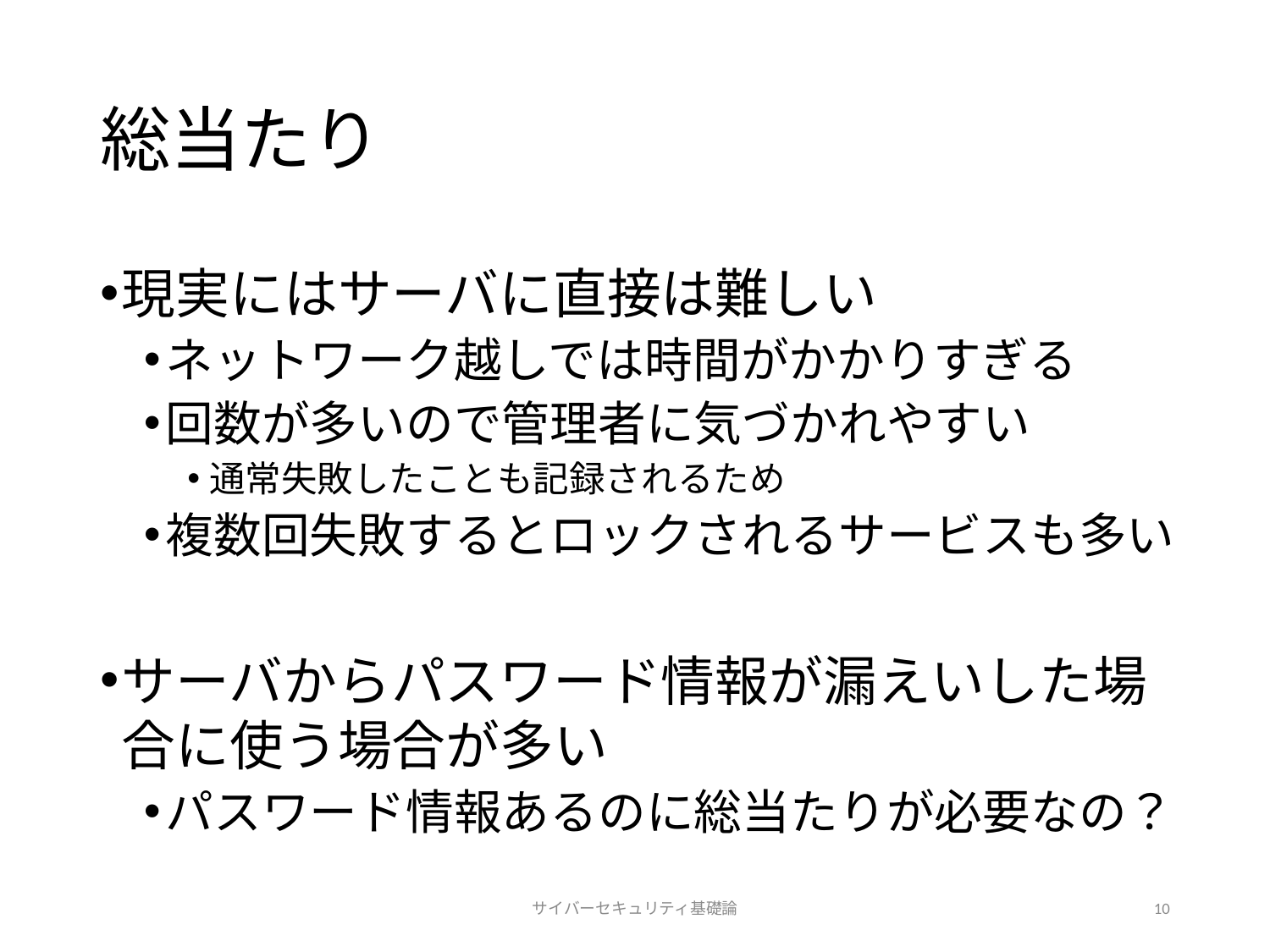

# 総当たり
現実にはサーバに直接は難しい
ネットワーク越しでは時間がかかりすぎる
回数が多いので管理者に気づかれやすい
通常失敗したことも記録されるため
複数回失敗するとロックされるサービスも多い

サーバからパスワード情報が漏えいした場合に使う場合が多い
パスワード情報あるのに総当たりが必要なの？

サイバーセキュリティ基礎論
10